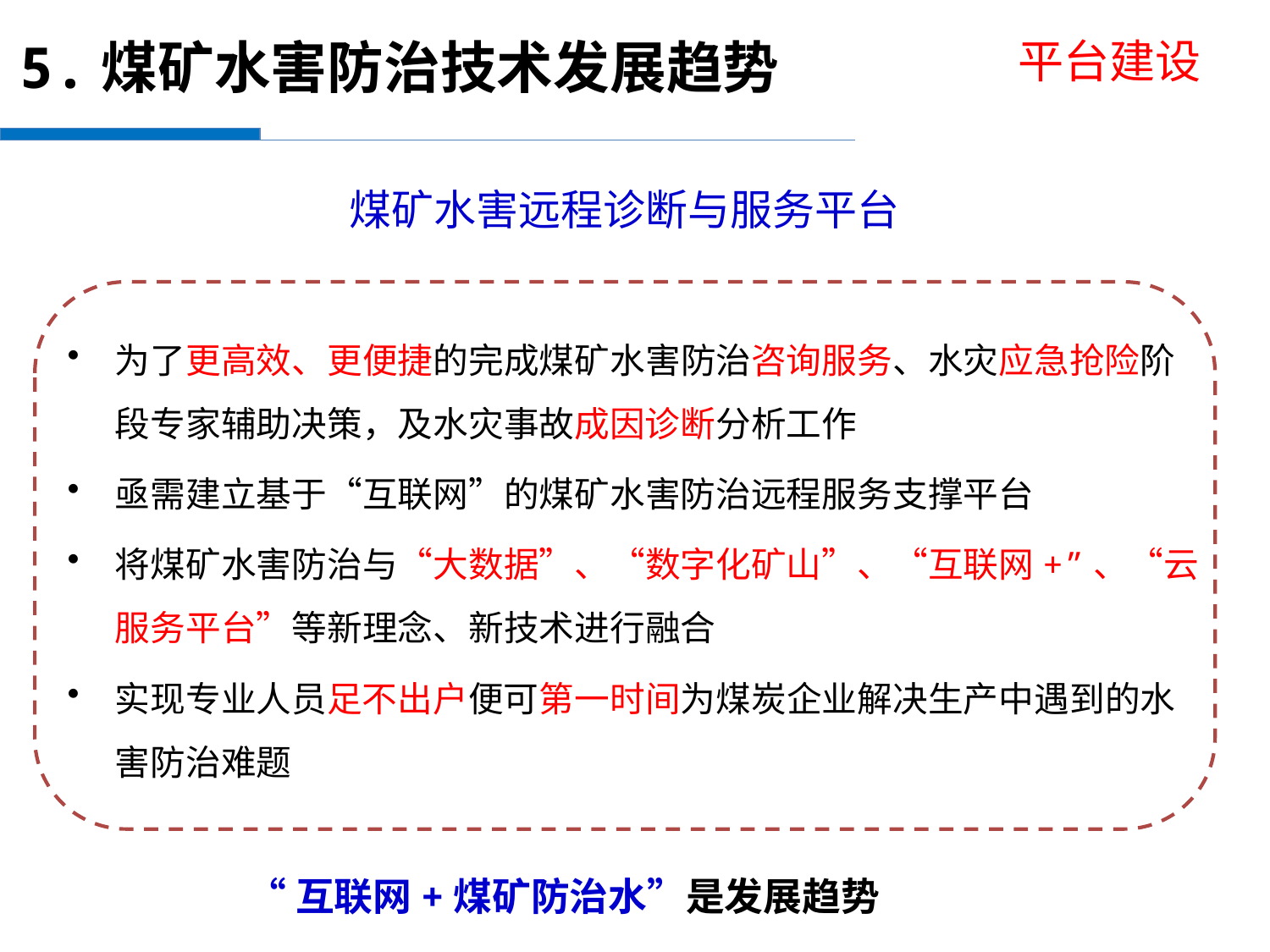

5.煤矿水害防治技术发展趋势
平台建设

煤矿水害远程诊断与服务平台

为了更高效、更便捷的完成煤矿水害防治咨询服务、水灾应急抢险阶段专家辅助决策，及水灾事故成因诊断分析工作
亟需建立基于“互联网”的煤矿水害防治远程服务支撑平台
将煤矿水害防治与“大数据”、“数字化矿山”、“互联网+”、“云服务平台”等新理念、新技术进行融合
实现专业人员足不出户便可第一时间为煤炭企业解决生产中遇到的水害防治难题
“互联网+煤矿防治水”是发展趋势